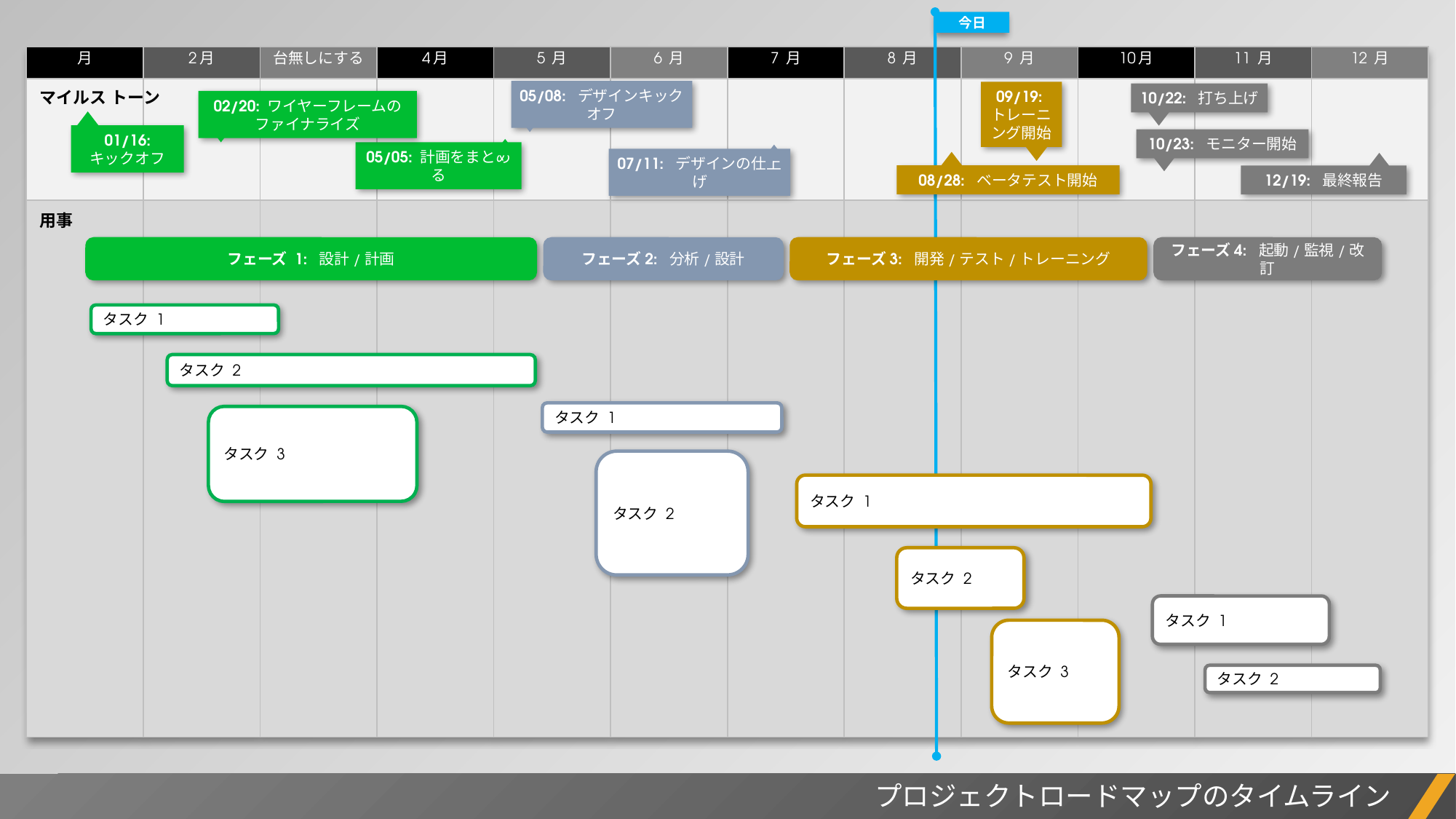

今日
| 月 | 2月 | 台無しにする | 4月 | 5 月 | 6 月 | 7 月 | 8 月 | 9 月 | 10月 | 11 月 | 12 月 |
| --- | --- | --- | --- | --- | --- | --- | --- | --- | --- | --- | --- |
|  |  |  |  |  |  |  |  |  |  |  |  |
|  |  |  |  |  |  |  |  |  |  |  |  |
09/19:  トレーニング開始

マイルス トーン
10/22:  打ち上げ

05/08:  デザインキックオフ

02/20: ワイヤーフレームのファイナライズ

01/16:
キックオフ
10/23:  モニター開始

05/05: 計画をまとめる

07/11:  デザインの仕上げ

08/28:  ベータテスト開始

12/19:  最終報告
用事
フェーズ 1:  設計/計画
フェーズ2:  分析/設計
フェーズ3:  開発/テスト/トレーニング
フェーズ4:  起動/監視/改訂
タスク 1

タスク 2
タスク 1
タスク 3
タスク 2
タスク 1
タスク 2
タスク 1
タスク 3
タスク 2
プロジェクトロードマップのタイムライン